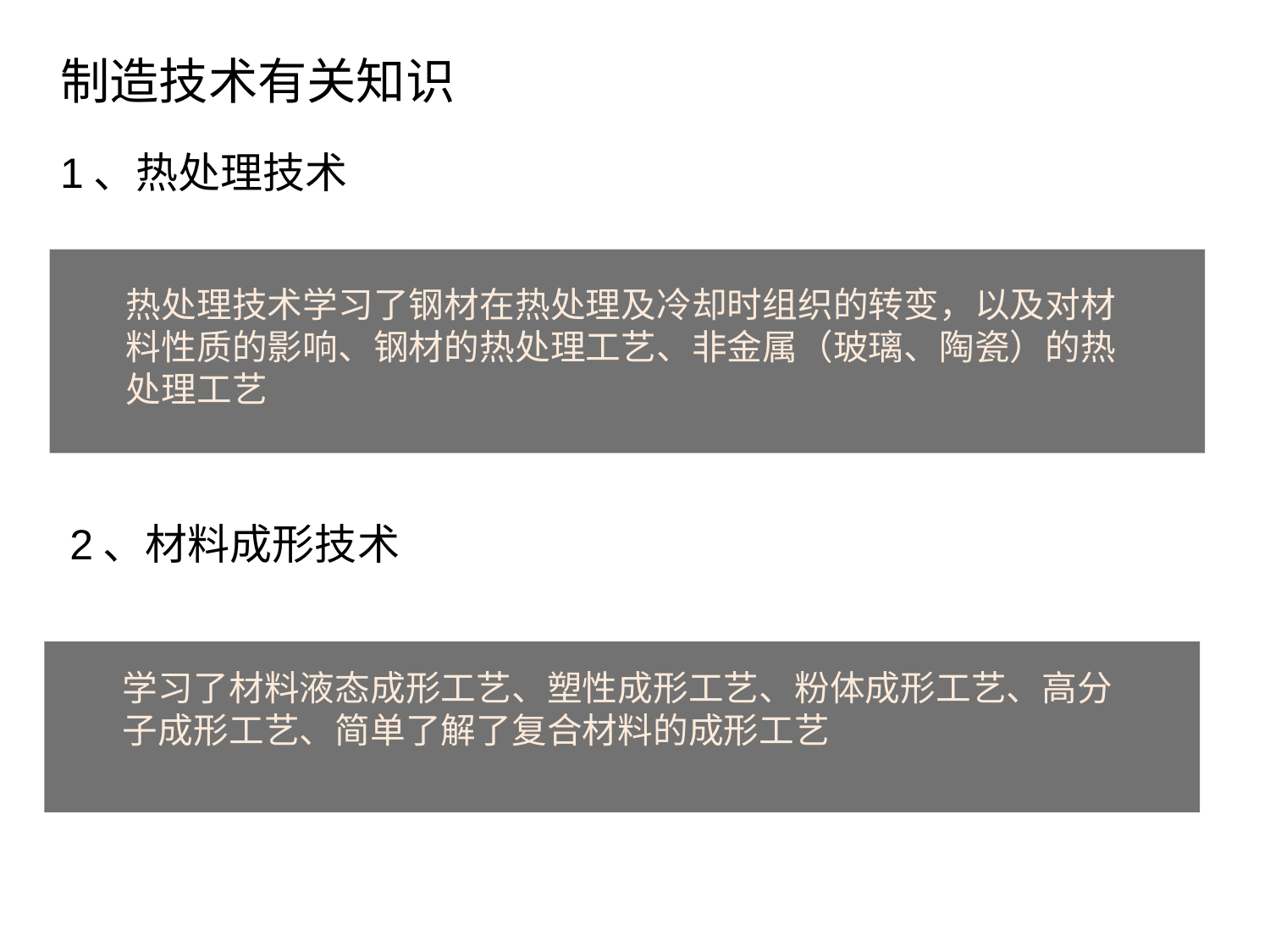

制造技术有关知识
1、热处理技术

点击添加文本
热处理技术学习了钢材在热处理及冷却时组织的转变，以及对材料性质的影响、钢材的热处理工艺、非金属（玻璃、陶瓷）的热处理工艺
点击添加文本
# 2、材料成形技术
点击添加文本

学习了材料液态成形工艺、塑性成形工艺、粉体成形工艺、高分子成形工艺、简单了解了复合材料的成形工艺
点击添加文本